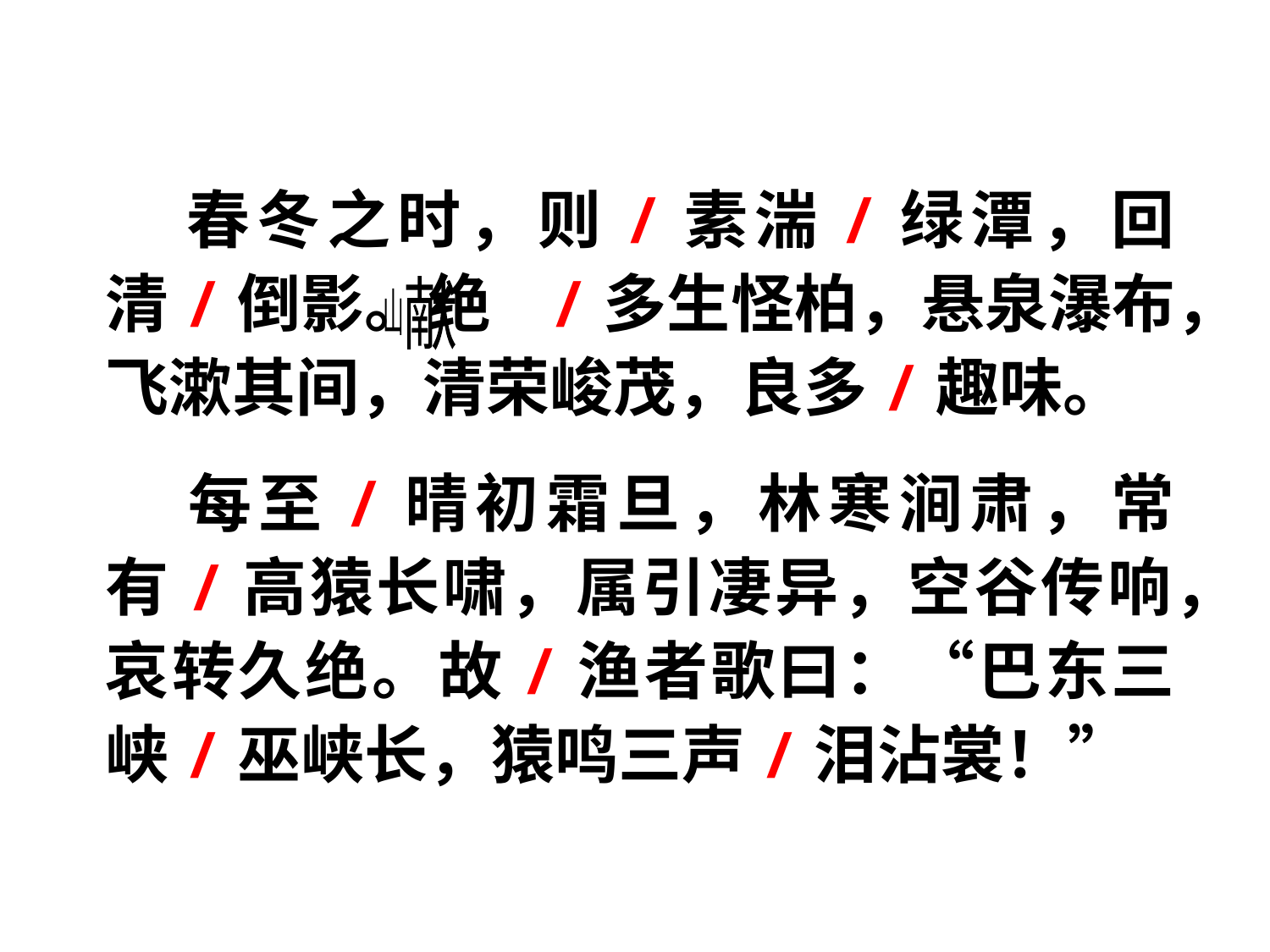

春冬之时，则/素湍/绿潭，回清/倒影。绝   /多生怪柏，悬泉瀑布，飞漱其间，清荣峻茂，良多/趣味。
     每至/晴初霜旦，林寒涧肃，常有/高猿长啸，属引凄异，空谷传响，哀转久绝。故/渔者歌曰：“巴东三峡/巫峡长，猿鸣三声/泪沾裳！”
献
山